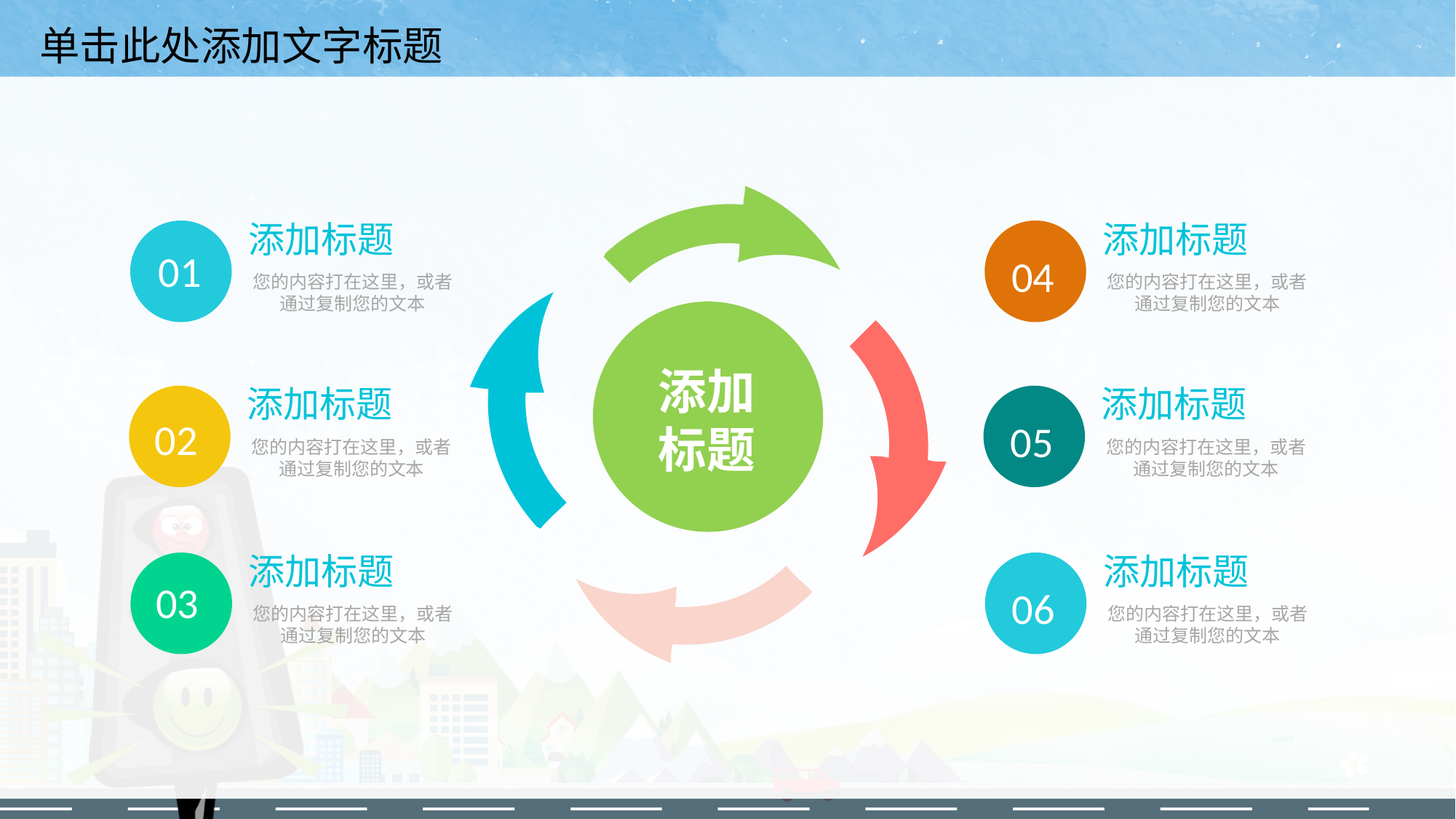

0

添加标题
添加标题

01
04
您的内容打在这里，或者通过复制您的文本
您的内容打在这里，或者通过复制您的文本

添加标题
添加标题
添加标题

02
05
您的内容打在这里，或者通过复制您的文本
您的内容打在这里，或者通过复制您的文本
添加标题
添加标题

03
06
您的内容打在这里，或者通过复制您的文本
您的内容打在这里，或者通过复制您的文本